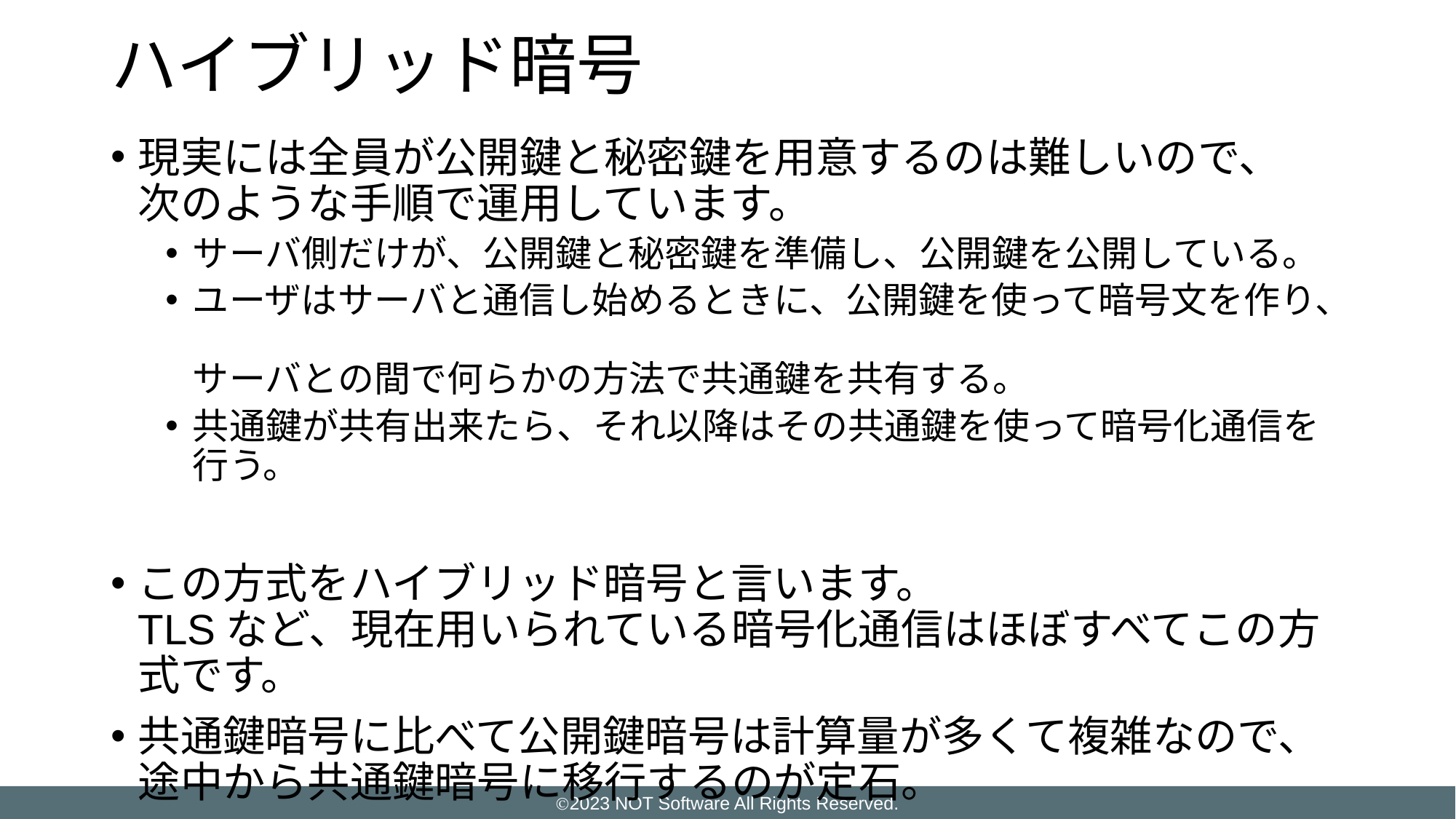

# ハイブリッド暗号
現実には全員が公開鍵と秘密鍵を用意するのは難しいので、
次のような手順で運用しています。
サーバ側だけが、公開鍵と秘密鍵を準備し、公開鍵を公開している。
ユーザはサーバと通信し始めるときに、公開鍵を使って暗号文を作り、
サーバとの間で何らかの方法で共通鍵を共有する。
共通鍵が共有出来たら、それ以降はその共通鍵を使って暗号化通信を行う。

この方式をハイブリッド暗号と言います。
TLSなど、現在用いられている暗号化通信はほぼすべてこの方式です。
共通鍵暗号に比べて公開鍵暗号は計算量が多くて複雑なので、
途中から共通鍵暗号に移行するのが定石。